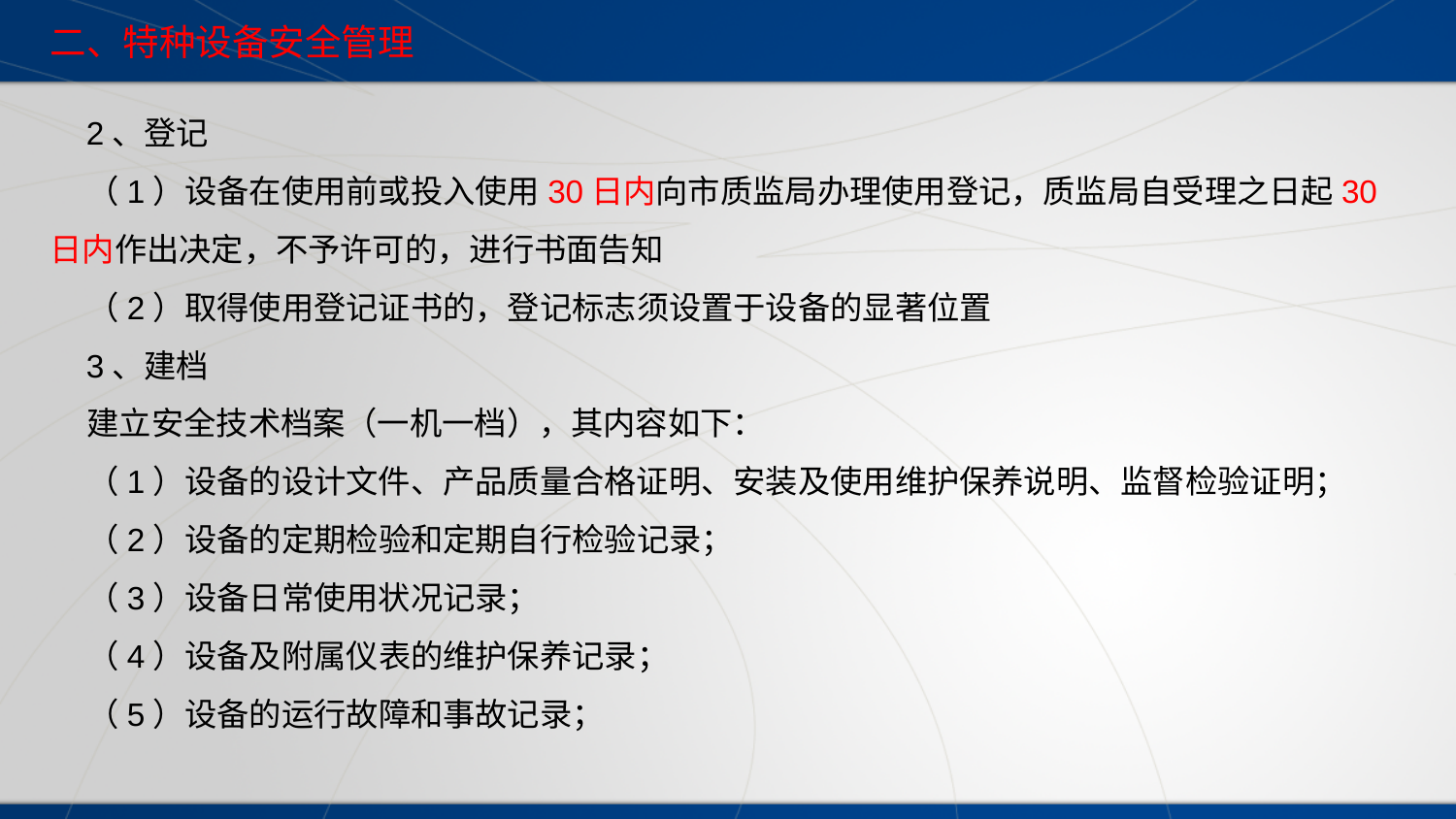

二、特种设备安全管理
    2、登记
    （1）设备在使用前或投入使用30日内向市质监局办理使用登记，质监局自受理之日起30日内作出决定，不予许可的，进行书面告知
    （2）取得使用登记证书的，登记标志须设置于设备的显著位置
    3、建档
    建立安全技术档案（一机一档），其内容如下：
    （1）设备的设计文件、产品质量合格证明、安装及使用维护保养说明、监督检验证明；
    （2）设备的定期检验和定期自行检验记录；
    （3）设备日常使用状况记录；
    （4）设备及附属仪表的维护保养记录；
    （5）设备的运行故障和事故记录；